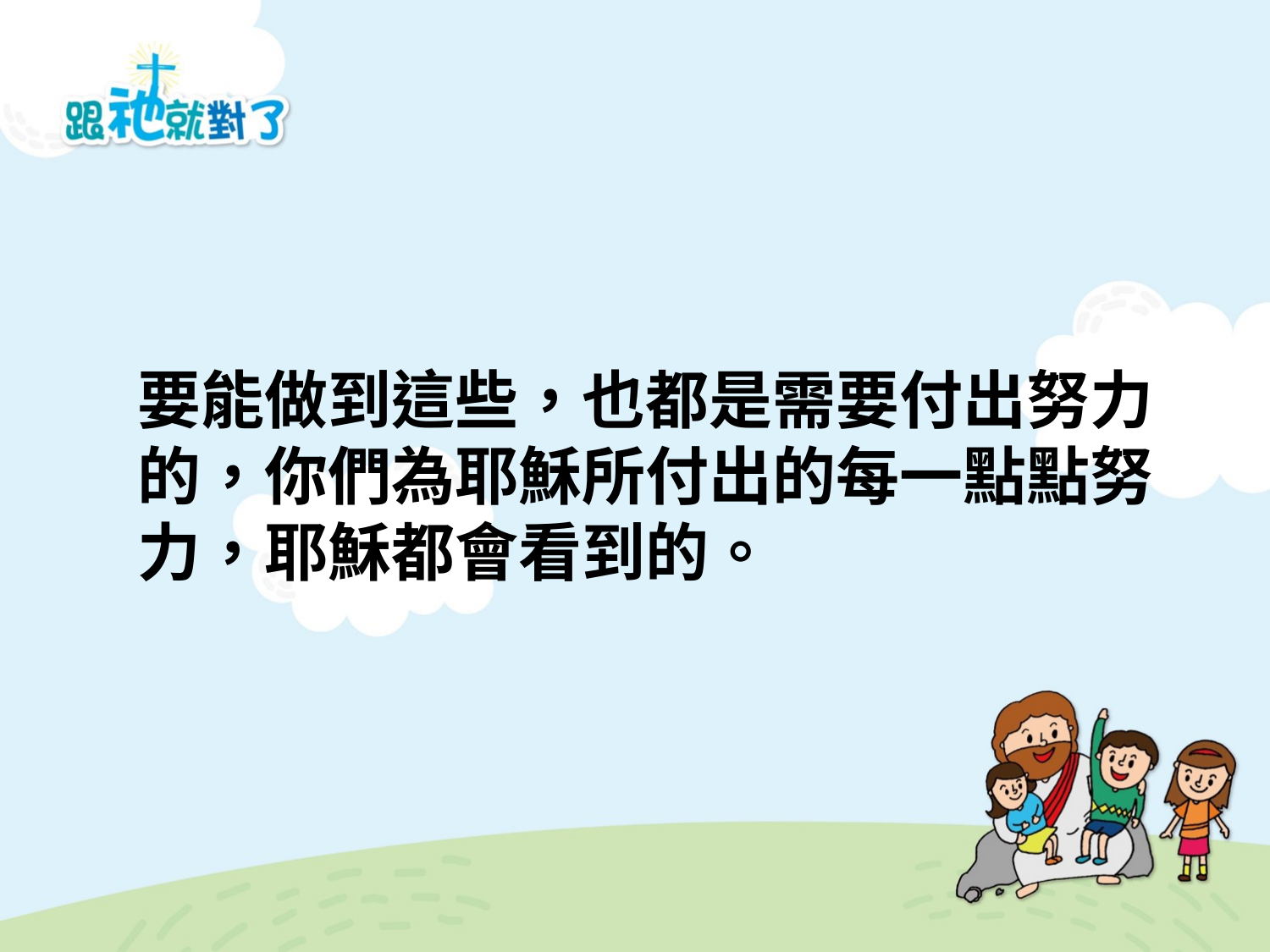

要能做到這些，也都是需要付出努力的，你們為耶穌所付出的每一點點努力，耶穌都會看到的。